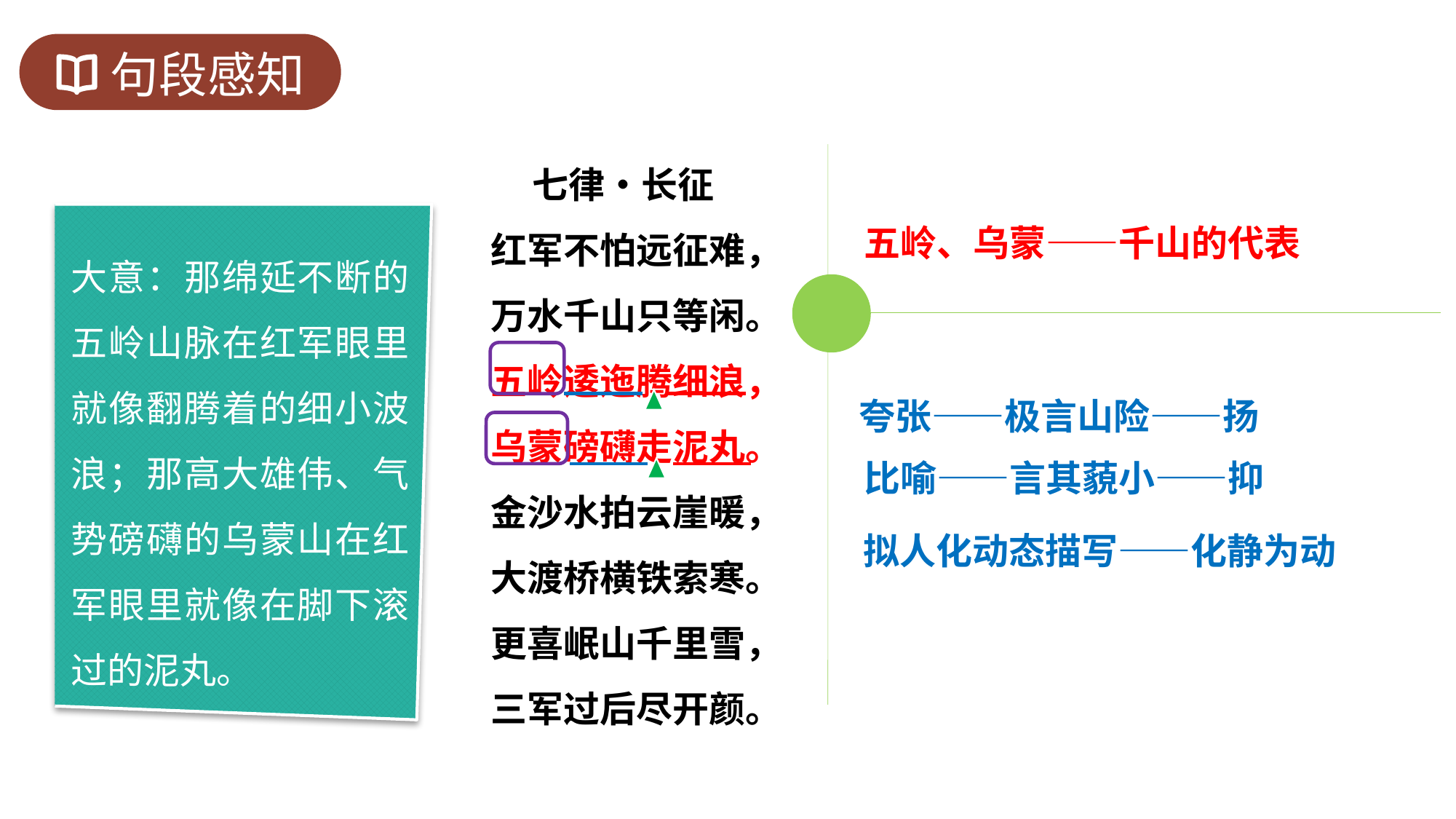

句段感知
    七律•长征
红军不怕远征难，
万水千山只等闲。
五岭逶迤腾细浪，
乌蒙磅礴走泥丸。
金沙水拍云崖暖，
大渡桥横铁索寒。
更喜岷山千里雪，
三军过后尽开颜。

    五岭、乌蒙——千山的代表

大意：那绵延不断的五岭山脉在红军眼里就像翻腾着的细小波浪；那高大雄伟、气势磅礴的乌蒙山在红军眼里就像在脚下滚过的泥丸。

    夸张——极言山险——扬

    比喻——言其藐小——抑

    拟人化动态描写——化静为动